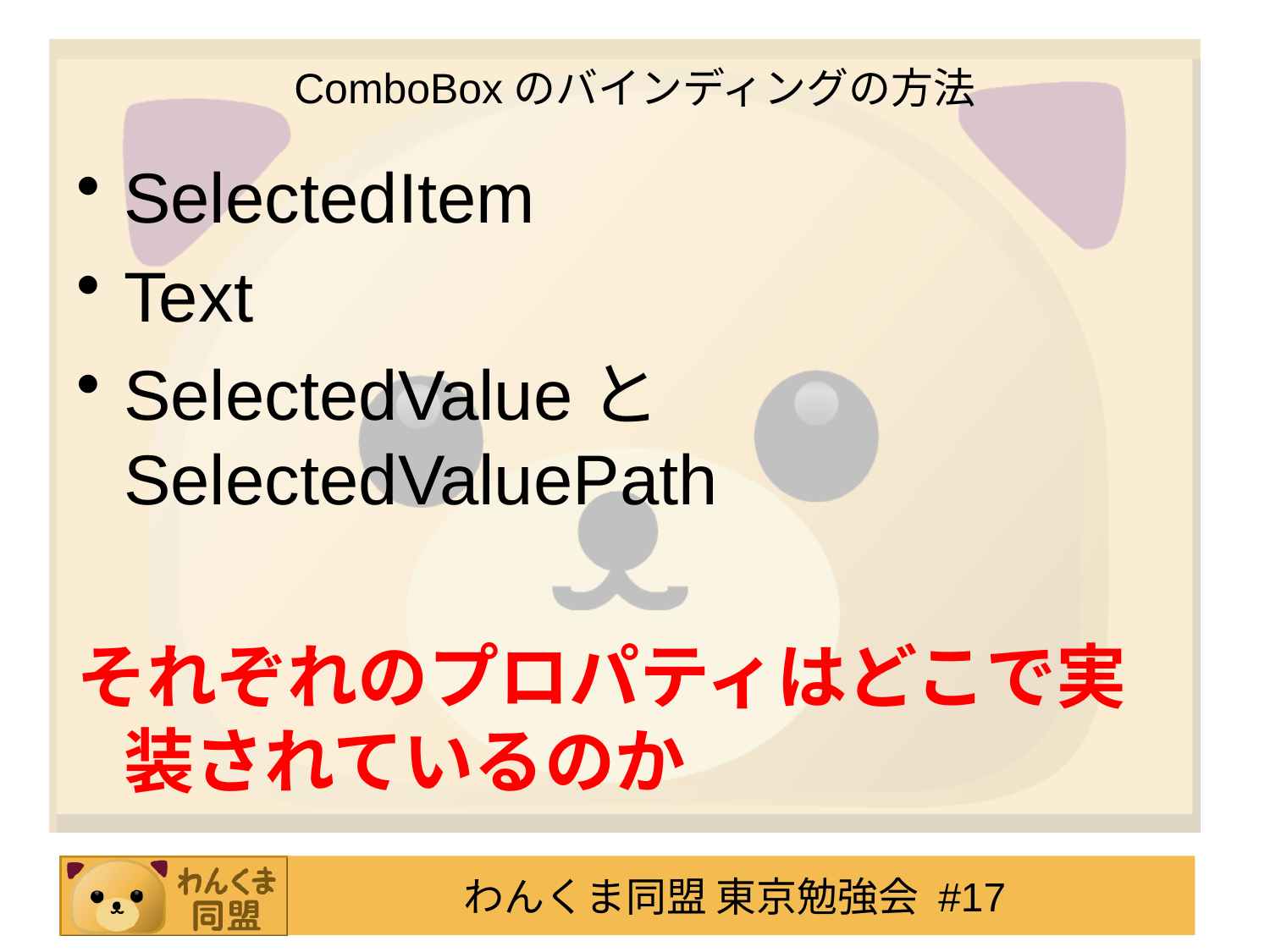

# ComboBoxのバインディングの方法
SelectedItem
Text
SelectedValueとSelectedValuePath

それぞれのプロパティはどこで実装されているのか